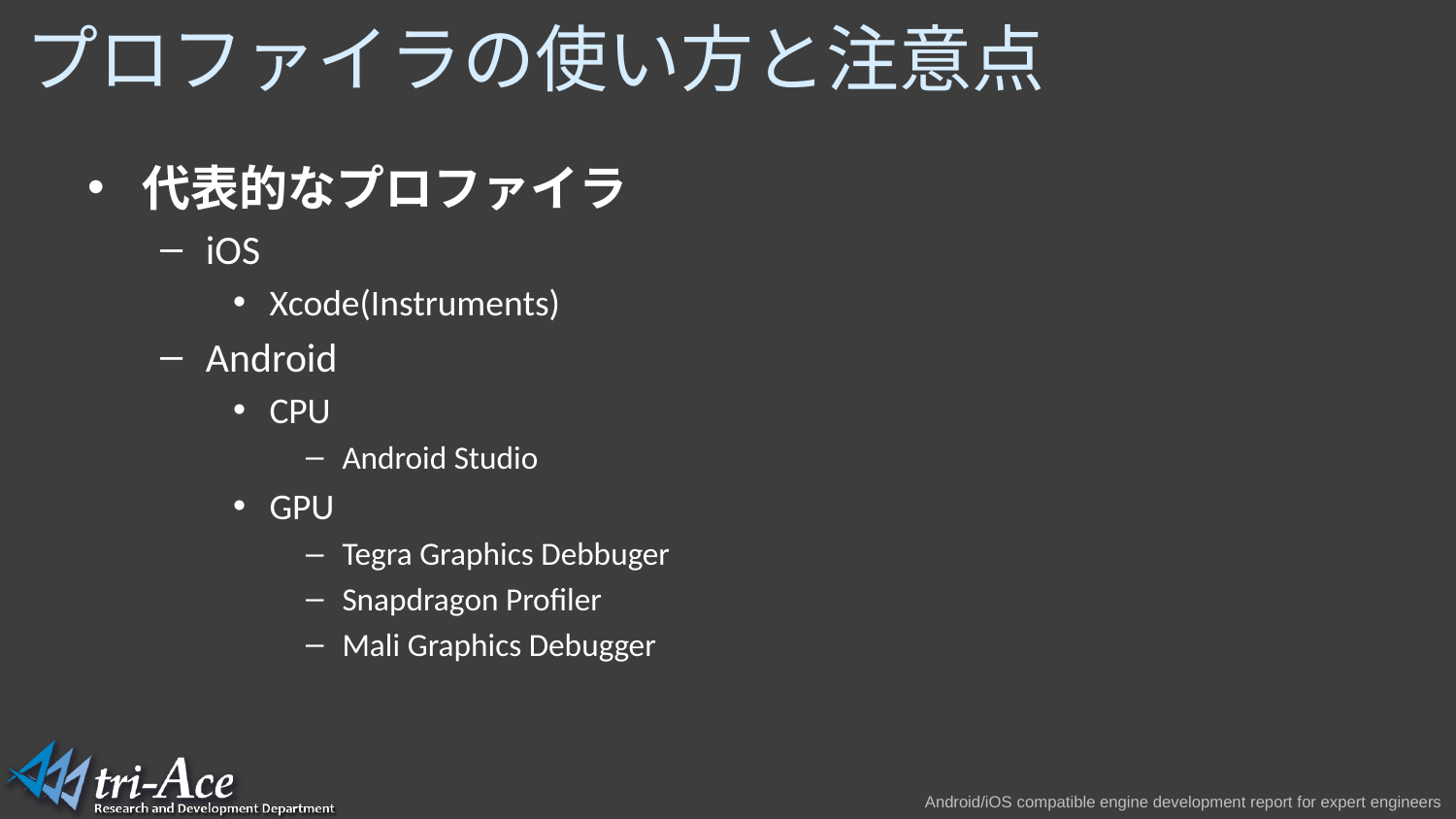

# プロファイラの使い方と注意点
代表的なプロファイラ
iOS
Xcode(Instruments)
Android
CPU
Android Studio
GPU
Tegra Graphics Debbuger
Snapdragon Profiler
Mali Graphics Debugger